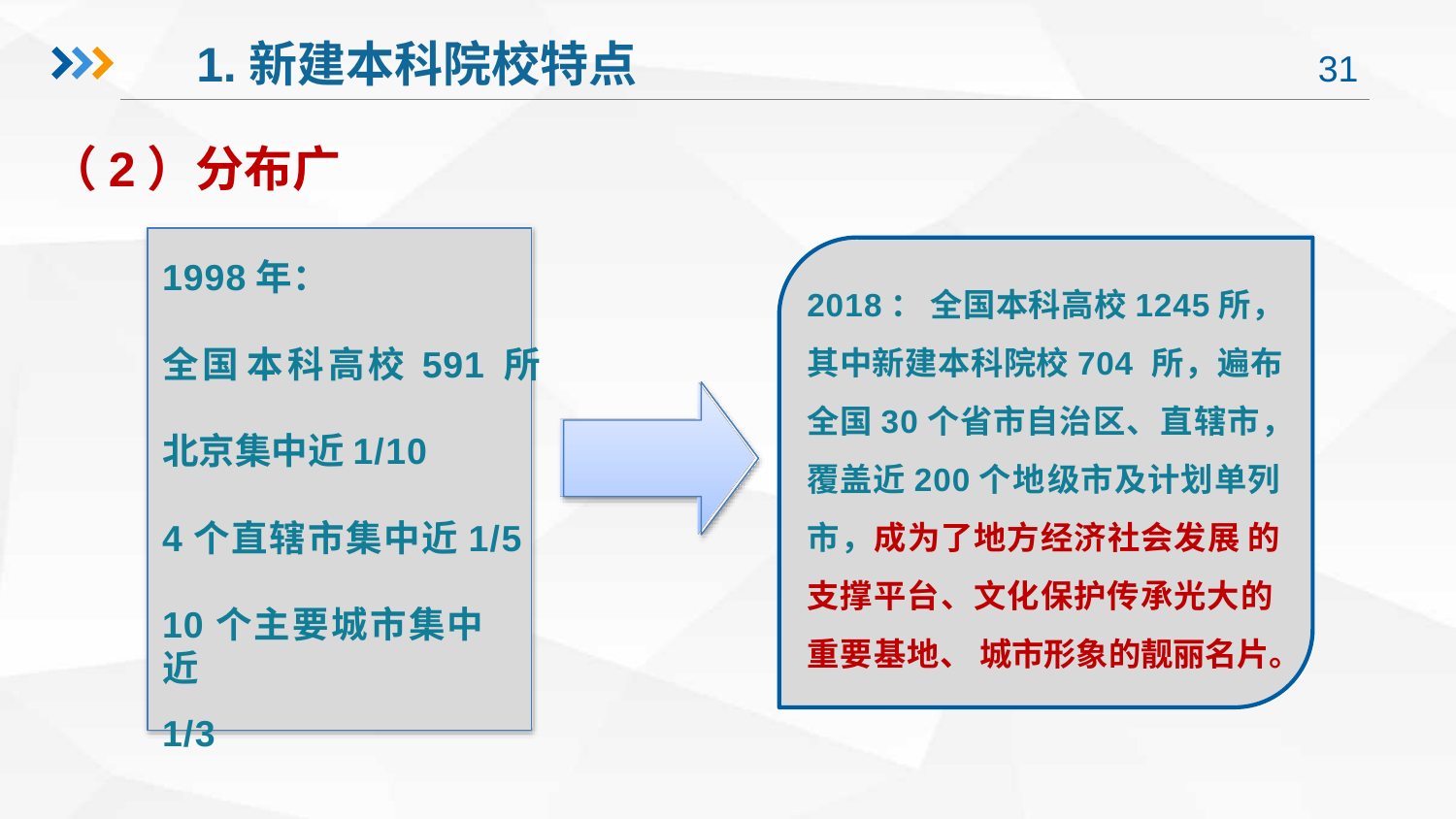

1.新建本科院校特点
（2）分布广

1998年：
全国 本科高校 591 所
北京集中近1/10
4个直辖市集中近1/5
10个主要城市集中近

1/3

2018： 全国本科高校1245所，其中新建本科院校704 所，遍布全国30个省市自治区、直辖市，覆盖近200个地级市及计划单列市，成为了地方经济社会发展 的支撑平台、文化保护传承光大的重要基地、 城市形象的靓丽名片。